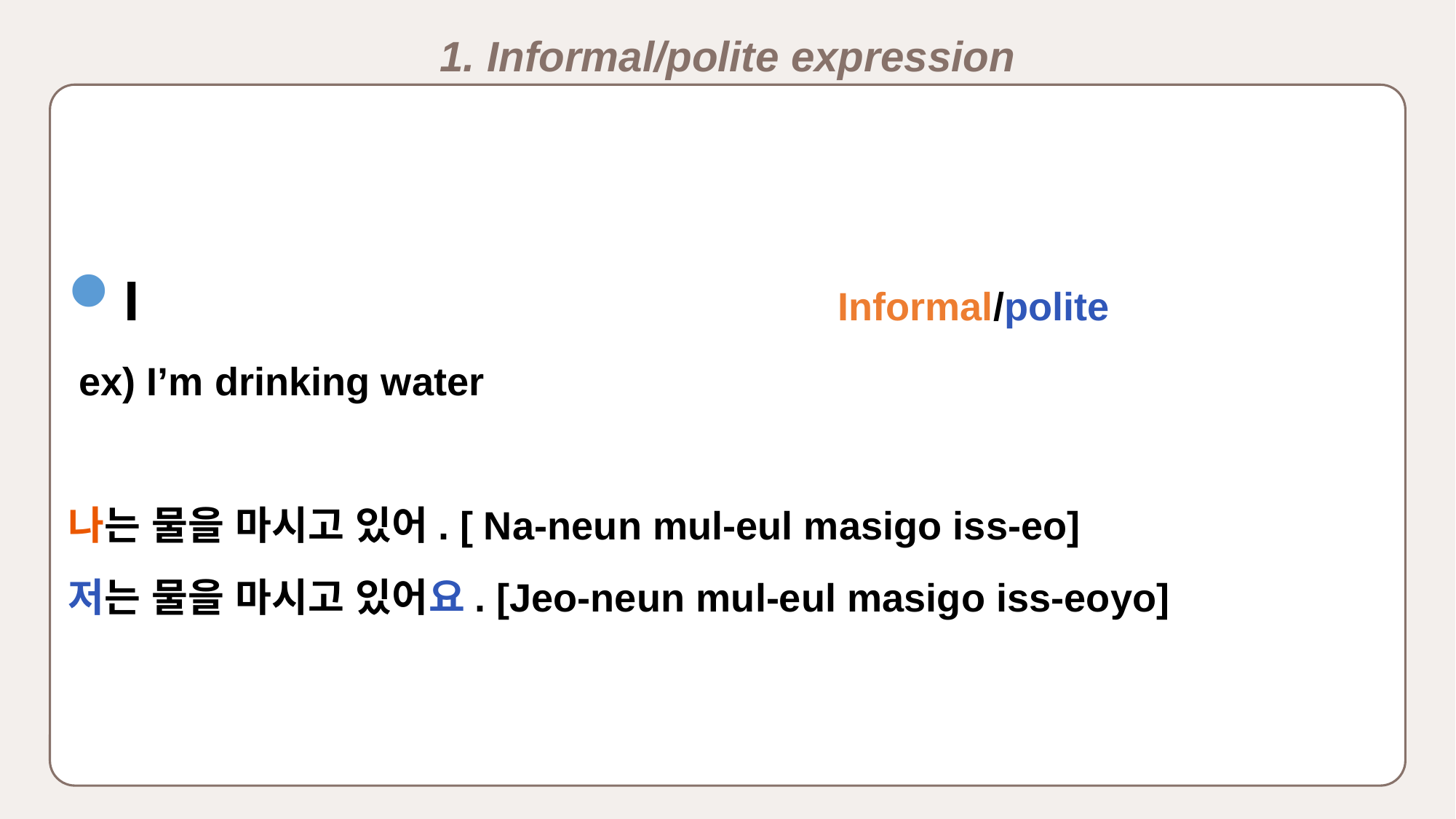

1. Informal/polite expression
I                                                              Informal/polite
 ex) I’m drinking water

나는 물을 마시고 있어. [ Na-neun mul-eul masigo iss-eo]
저는 물을 마시고 있어요. [Jeo-neun mul-eul masigo iss-eoyo]